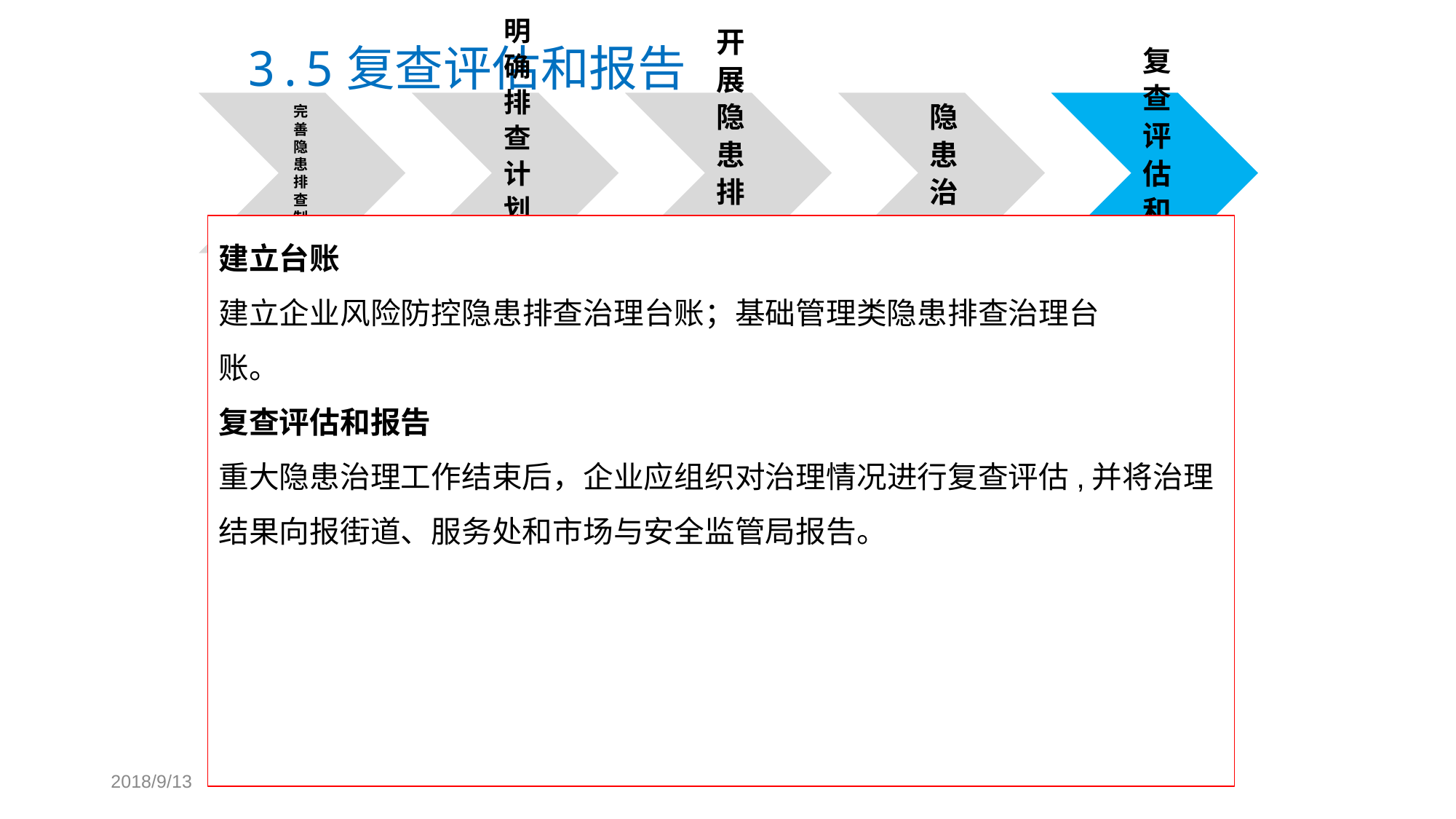

# 3.5复查评估和报告
隐患治理
复查评估和报告
建立台账
建立企业风险防控隐患排查治理台账；基础管理类隐患排查治理台
账。
复查评估和报告
重大隐患治理工作结束后，企业应组织对治理情况进行复查评估,并将治理结果向报街道、服务处和市场与安全监管局报告。
2018/9/13